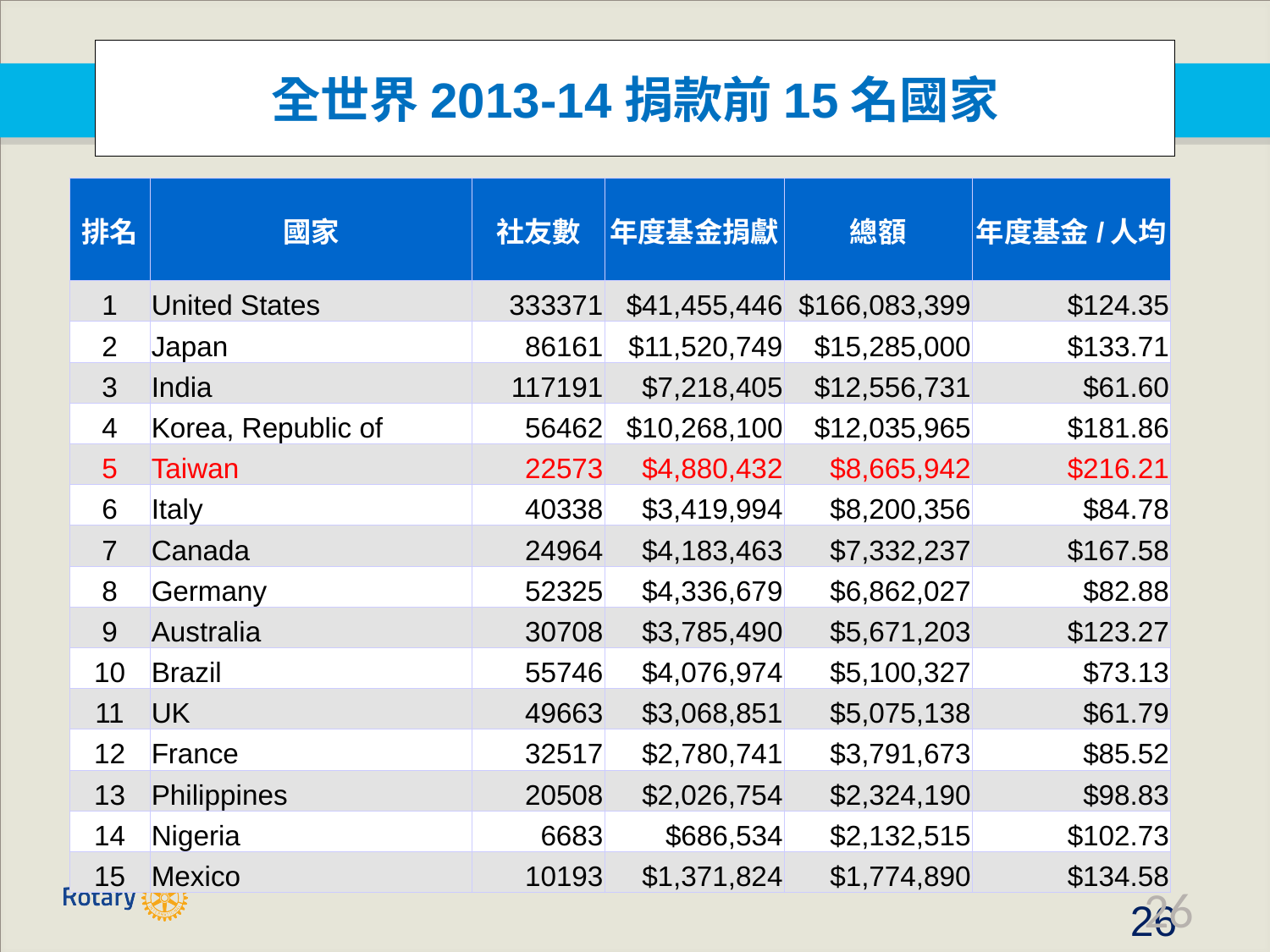

全世界2013-14捐款前15名國家
| 排名 | 國家 | 社友數 | 年度基金捐獻 | 總額 | 年度基金/人均 |
| --- | --- | --- | --- | --- | --- |
| 1 | United States | 333371 | $41,455,446 | $166,083,399 | $124.35 |
| 2 | Japan | 86161 | $11,520,749 | $15,285,000 | $133.71 |
| 3 | India | 117191 | $7,218,405 | $12,556,731 | $61.60 |
| 4 | Korea, Republic of | 56462 | $10,268,100 | $12,035,965 | $181.86 |
| 5 | Taiwan | 22573 | $4,880,432 | $8,665,942 | $216.21 |
| 6 | Italy | 40338 | $3,419,994 | $8,200,356 | $84.78 |
| 7 | Canada | 24964 | $4,183,463 | $7,332,237 | $167.58 |
| 8 | Germany | 52325 | $4,336,679 | $6,862,027 | $82.88 |
| 9 | Australia | 30708 | $3,785,490 | $5,671,203 | $123.27 |
| 10 | Brazil | 55746 | $4,076,974 | $5,100,327 | $73.13 |
| 11 | UK | 49663 | $3,068,851 | $5,075,138 | $61.79 |
| 12 | France | 32517 | $2,780,741 | $3,791,673 | $85.52 |
| 13 | Philippines | 20508 | $2,026,754 | $2,324,190 | $98.83 |
| 14 | Nigeria | 6683 | $686,534 | $2,132,515 | $102.73 |
| 15 | Mexico | 10193 | $1,371,824 | $1,774,890 | $134.58 |
26